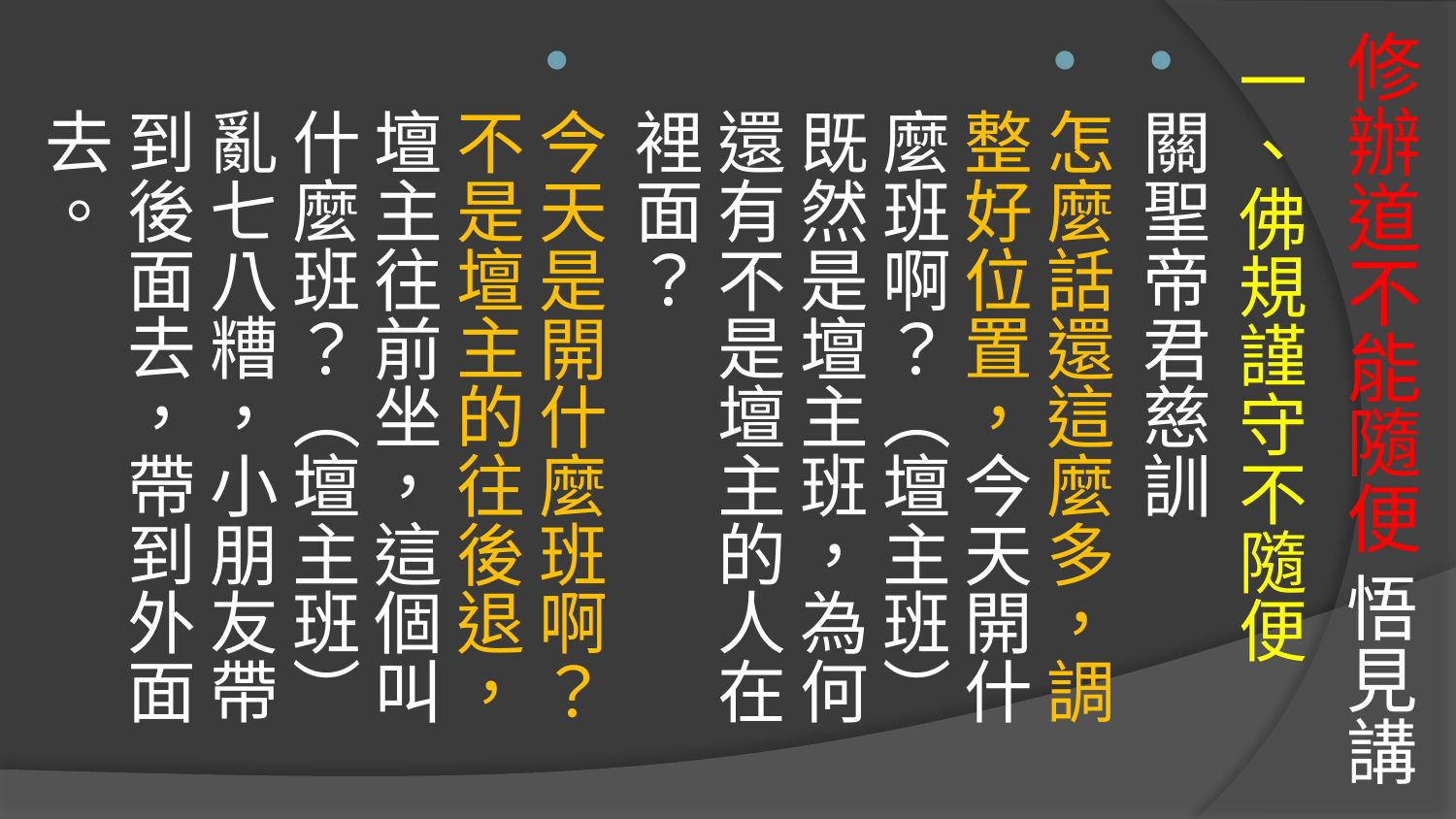

# 修辦道不能隨便 悟見講
一、佛規謹守不隨便
關聖帝君慈訓
怎麼話還這麼多，調整好位置，今天開什麼班啊？（壇主班）既然是壇主班，為何還有不是壇主的人在裡面？
今天是開什麼班啊？不是壇主的往後退，壇主往前坐，這個叫什麼班？（壇主班）亂七八糟，小朋友帶到後面去，帶到外面去。